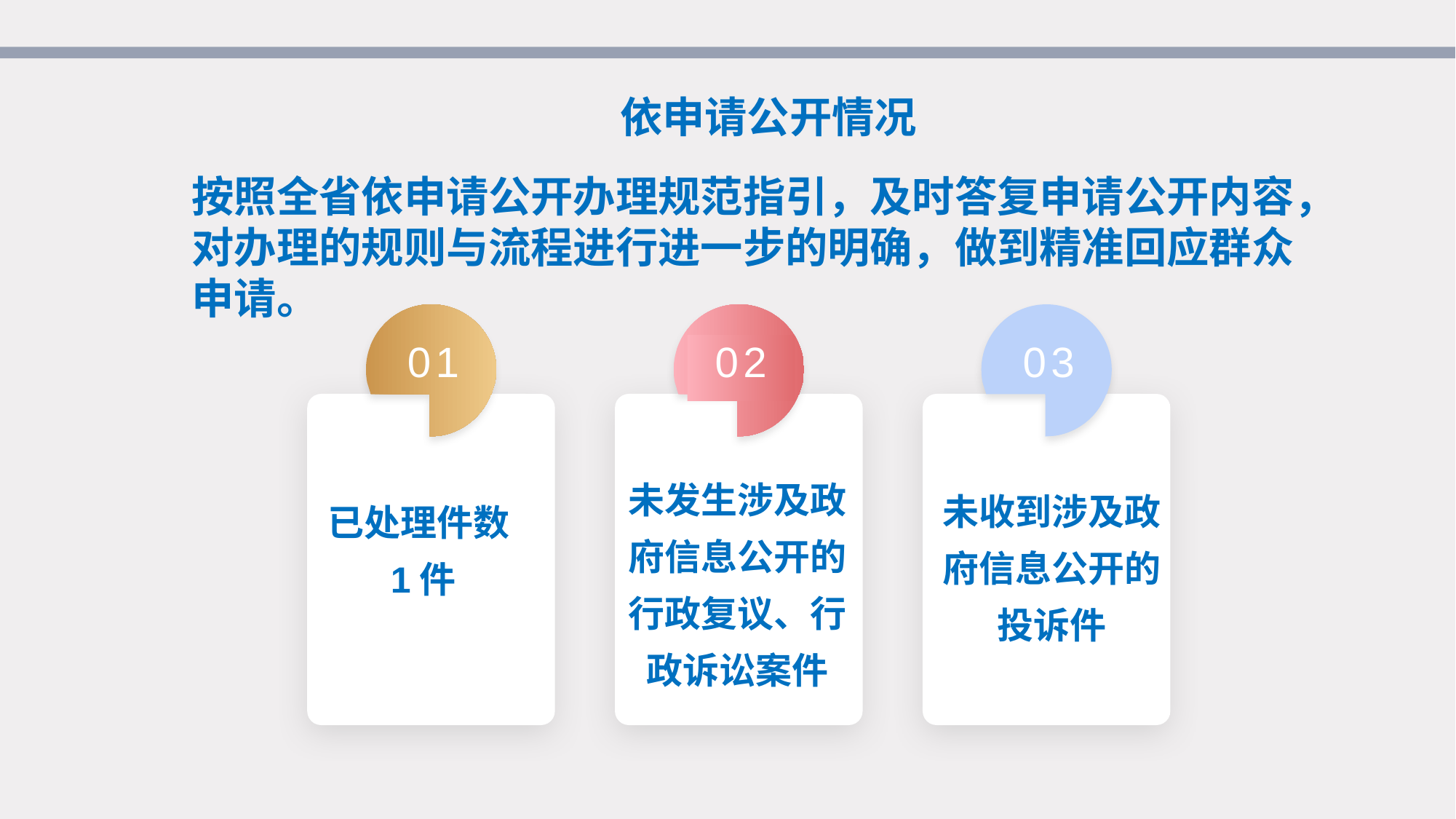

依申请公开情况
按照全省依申请公开办理规范指引，及时答复申请公开内容，对办理的规则与流程进行进一步的明确，做到精准回应群众申请。

01
02
03

未收到涉及政府信息公开的投诉件
已处理件数1件
未发生涉及政府信息公开的行政复议、行政诉讼案件